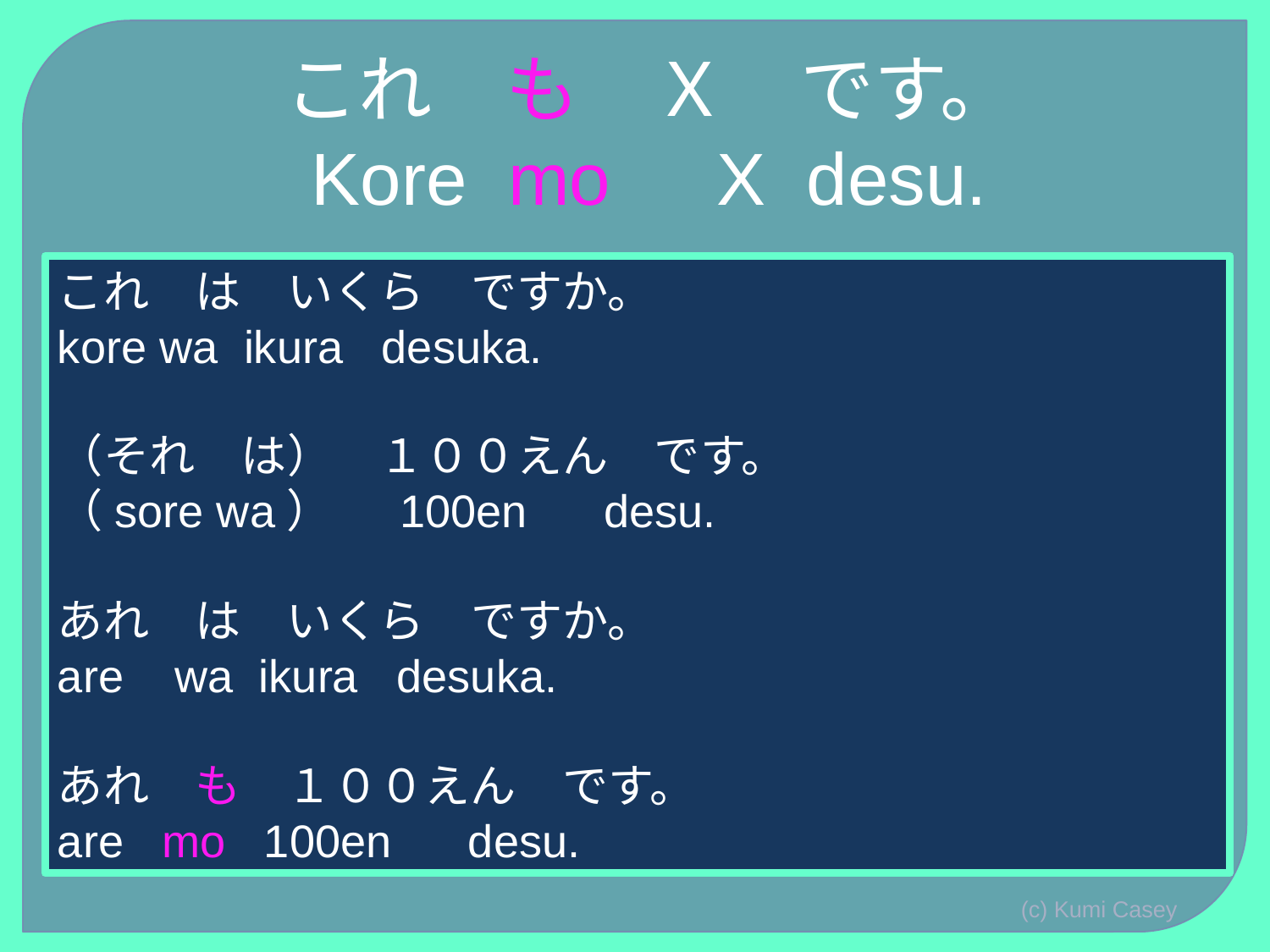

# これ　も　Ｘ　です。 Kore  mo　X  desu.
これ　は　いくら　ですか。
kore wa  ikura   desuka.

（それ　は）　１００えん　です。
（sore wa）　 100en      desu.

あれ　は　いくら　ですか。
are    wa  ikura   desuka.

あれ　も　１００えん　です。
are   mo   100en      desu.
(c) Kumi Casey